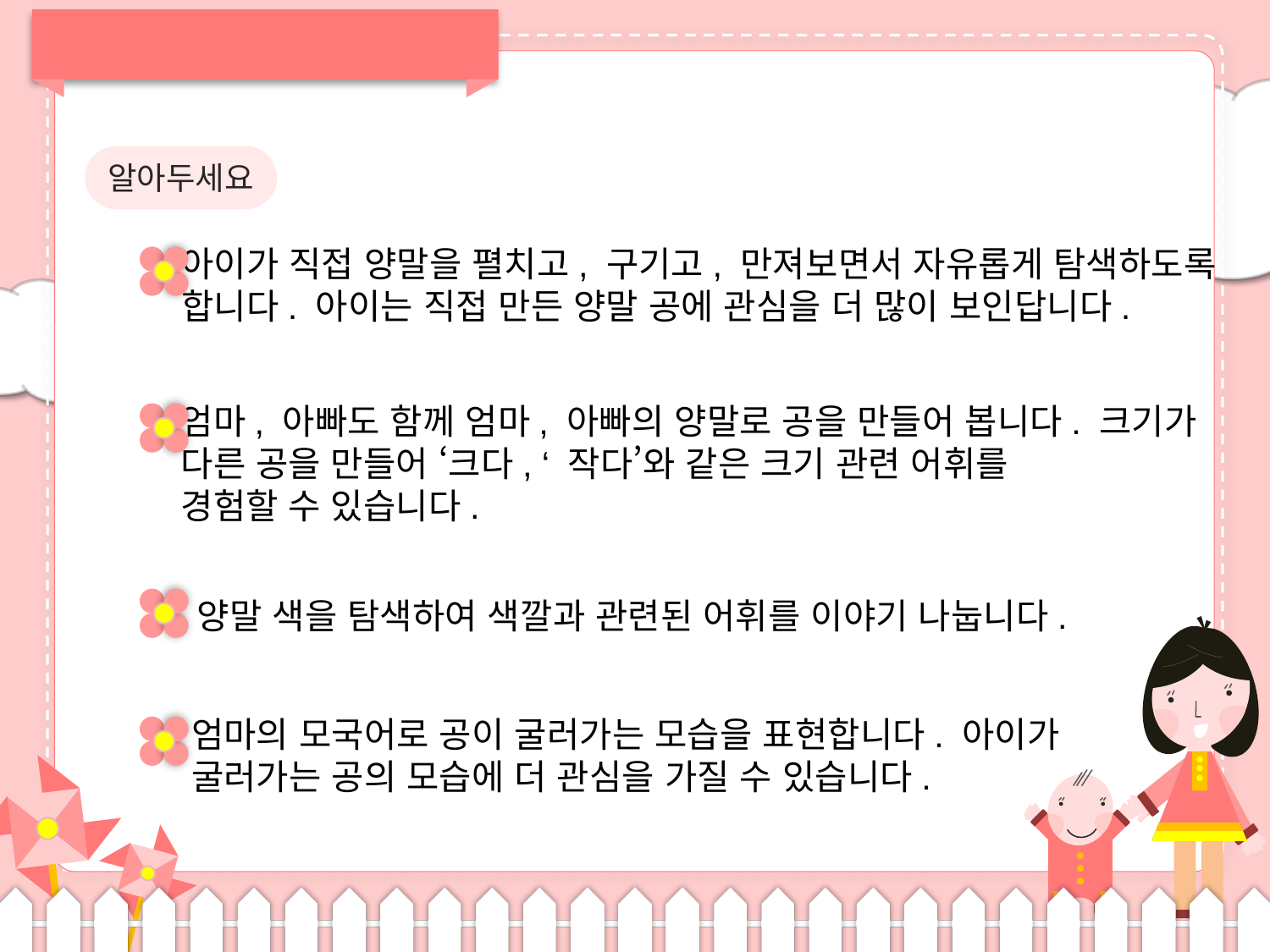

알아두세요
아이가 직접 양말을 펼치고, 구기고, 만져보면서 자유롭게 탐색하도록
합니다. 아이는 직접 만든 양말 공에 관심을 더 많이 보인답니다.

엄마, 아빠도 함께 엄마, 아빠의 양말로 공을 만들어 봅니다. 크기가
다른 공을 만들어 ‘크다, ‘ 작다’와 같은 크기 관련 어휘를
경험할 수 있습니다.

양말 색을 탐색하여 색깔과 관련된 어휘를 이야기 나눕니다.

엄마의 모국어로 공이 굴러가는 모습을 표현합니다. 아이가
굴러가는 공의 모습에 더 관심을 가질 수 있습니다.